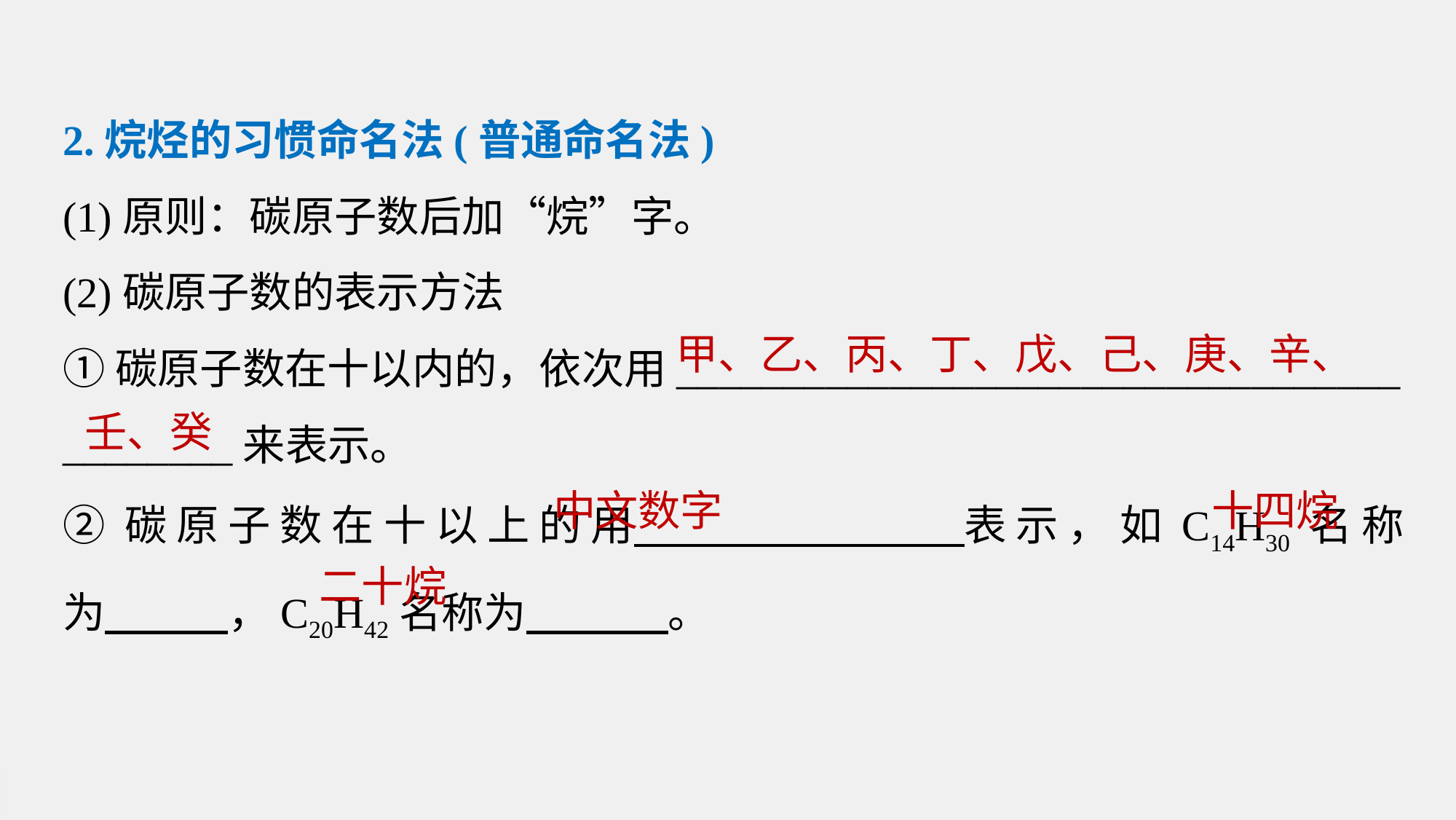

2.烷烃的习惯命名法(普通命名法)
(1)原则：碳原子数后加“烷”字。
(2)碳原子数的表示方法
①碳原子数在十以内的，依次用__________________________________
________来表示。
②碳原子数在十以上的用                 表示，如C14H30名称为             ，C20H42名称为               。
甲、乙、丙、丁、戊、己、庚、辛、
壬、癸
中文数字
十四烷
二十烷